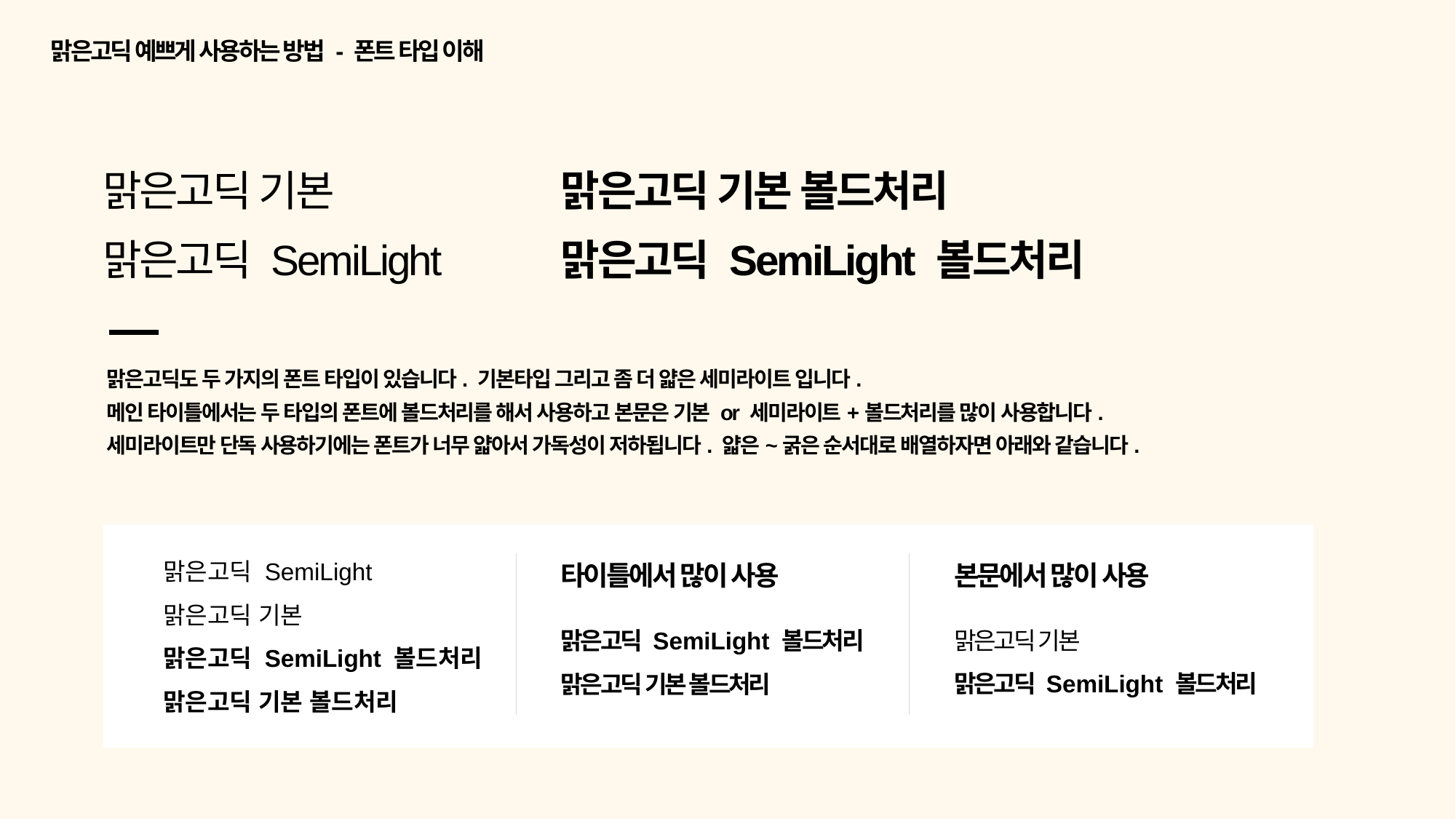

맑은고딕 예쁘게 사용하는 방법 - 폰트 타입 이해
맑은고딕 기본
맑은고딕 기본 볼드처리
맑은고딕 SemiLight
맑은고딕 SemiLight 볼드처리
맑은고딕도 두 가지의 폰트 타입이 있습니다. 기본타입 그리고 좀 더 얇은 세미라이트 입니다.
메인 타이틀에서는 두 타입의 폰트에 볼드처리를 해서 사용하고 본문은 기본 or 세미라이트+볼드처리를 많이 사용합니다.
세미라이트만 단독 사용하기에는 폰트가 너무 얇아서 가독성이 저하됩니다. 얇은~굵은 순서대로 배열하자면 아래와 같습니다.

맑은고딕 SemiLight
맑은고딕 기본
맑은고딕 SemiLight 볼드처리
맑은고딕 기본 볼드처리
타이틀에서 많이 사용
본문에서 많이 사용
맑은고딕 SemiLight 볼드처리
맑은고딕 기본 볼드처리
맑은고딕 기본
맑은고딕 SemiLight 볼드처리